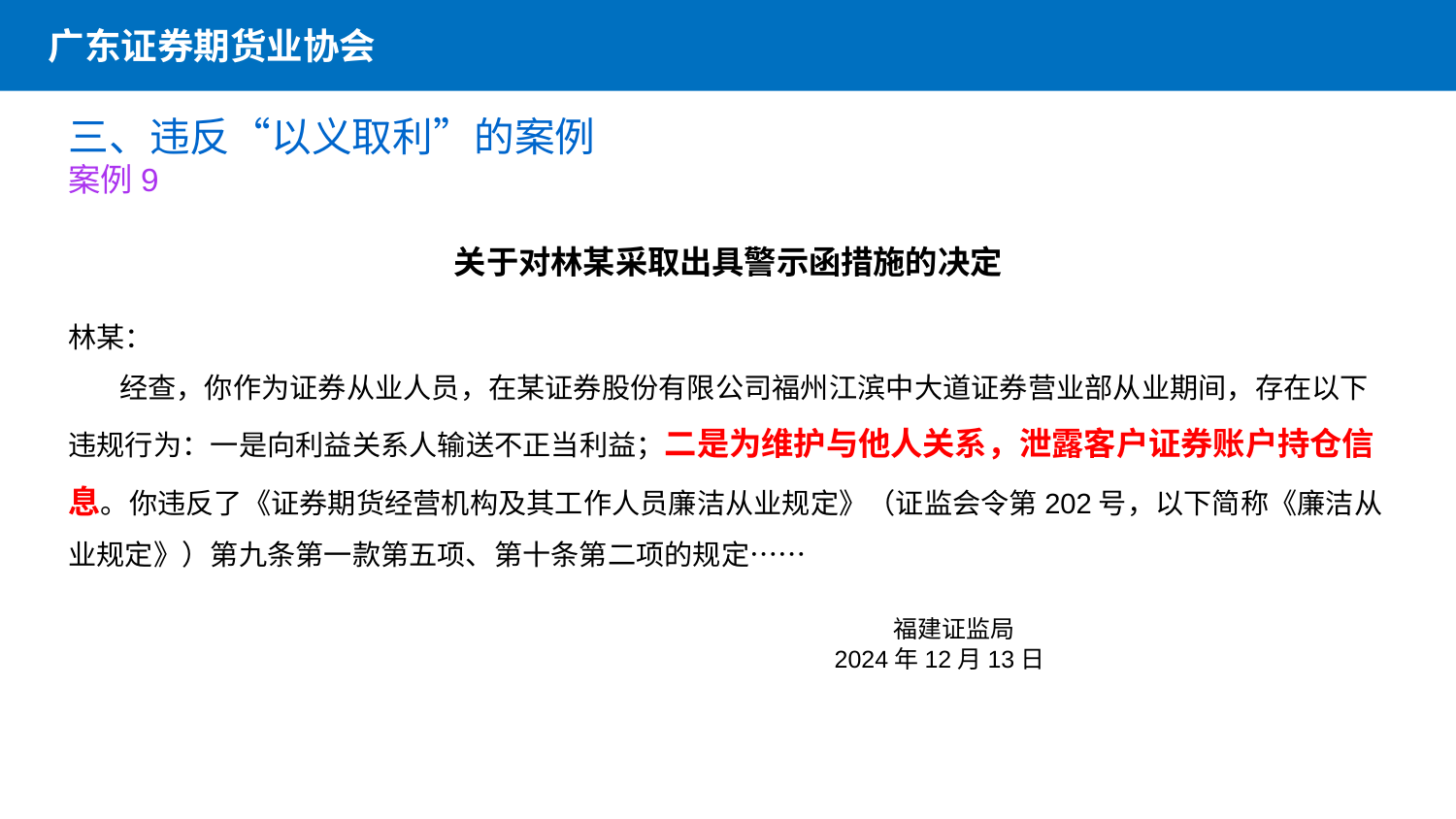

广东证券期货业协会
三、违反“以义取利”的案例
案例9

关于对林某采取出具警示函措施的决定

林某：
       经查，你作为证券从业人员，在某证券股份有限公司福州江滨中大道证券营业部从业期间，存在以下违规行为：一是向利益关系人输送不正当利益；二是为维护与他人关系，泄露客户证券账户持仓信息。你违反了《证券期货经营机构及其工作人员廉洁从业规定》（证监会令第202号，以下简称《廉洁从业规定》）第九条第一款第五项、第十条第二项的规定……

                                                                                                  福建证监局
　　　　　　　                                                                                                            2024年12月13日